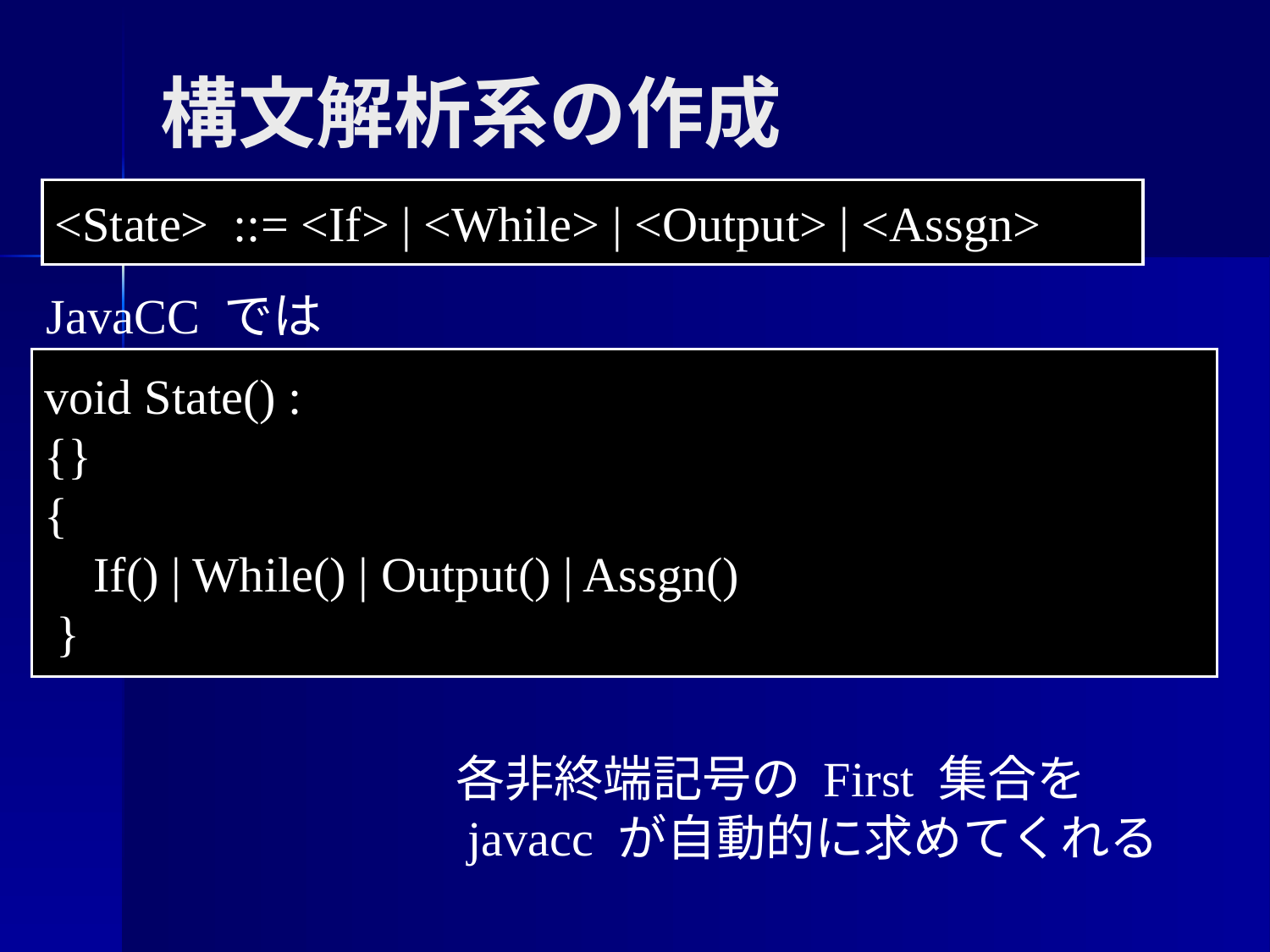

構文解析系の作成
<State>  ::= <If> | <While> | <Output> | <Assgn>
JavaCC では
void State() :
{}
{
    If() | While() | Output() | Assgn()
 }
各非終端記号の First 集合を
 javacc が自動的に求めてくれる